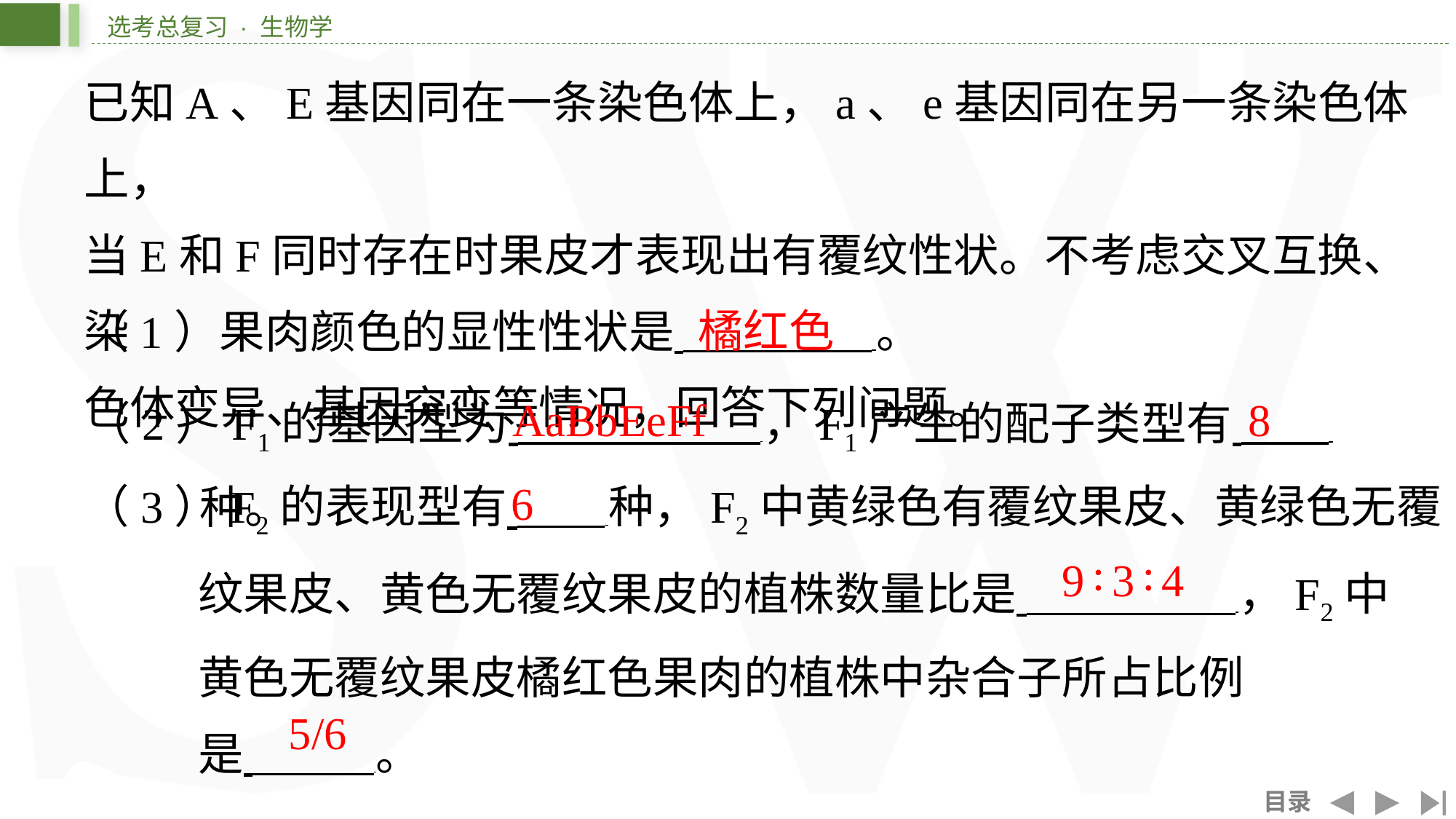

已知A、E基因同在一条染色体上，a、e基因同在另一条染色体上，
当E和F同时存在时果皮才表现出有覆纹性状。不考虑交叉互换、染
色体变异、基因突变等情况，回答下列问题。
橘红色
（1）果肉颜色的显性性状是                              ⁠。
AaBbEeFf
8
（2）F1的基因型为                                      ，F1产生的配子类型有               ⁠种。
6
（3）F2的表现型有               种，F2中黄绿色有覆纹果皮、黄绿色无覆
纹果皮、黄色无覆纹果皮的植株数量比是                                 ，F2中
黄色无覆纹果皮橘红色果肉的植株中杂合子所占比例
是                    ⁠。
9∶3∶4
5/6